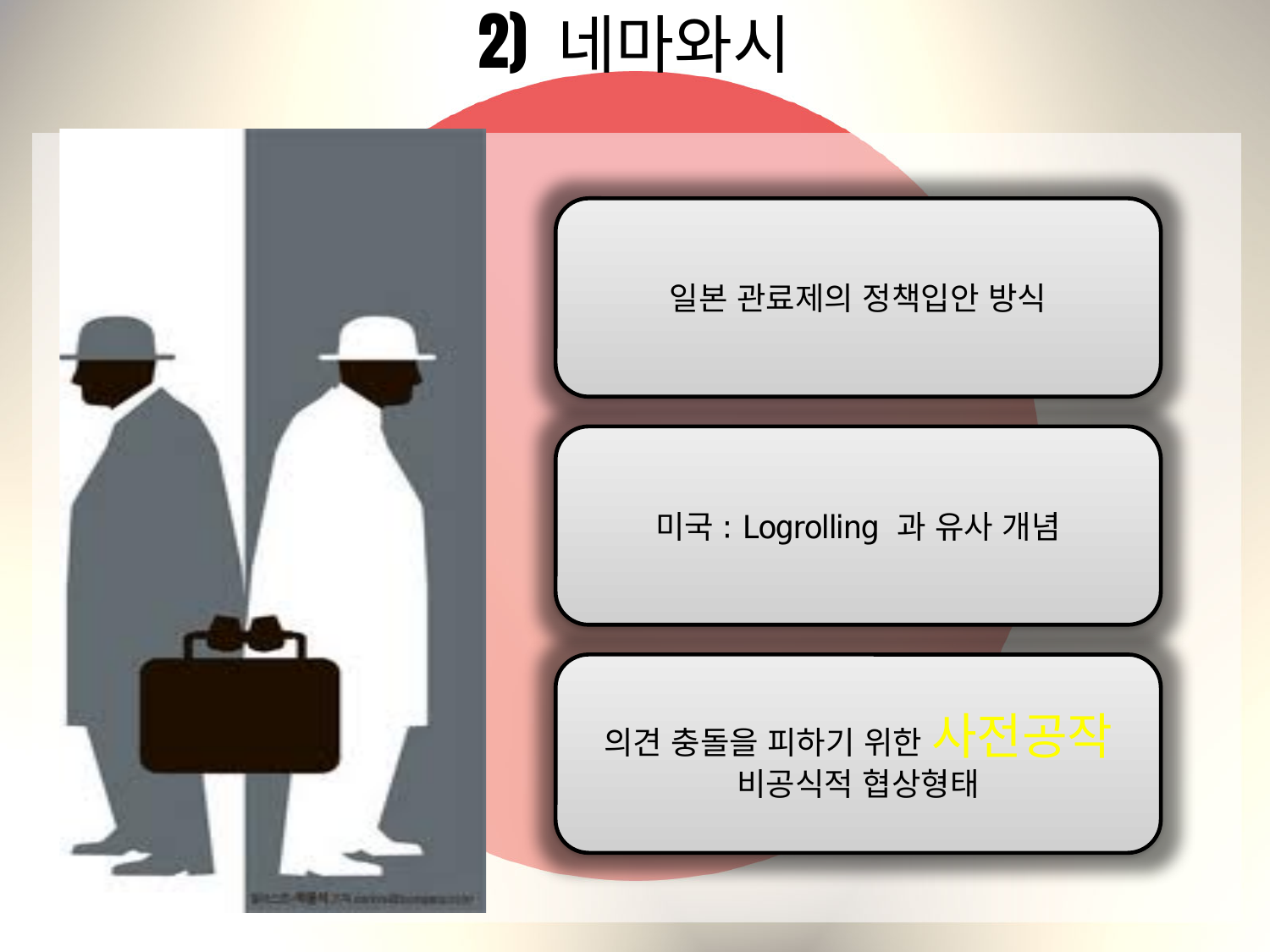

# 2) 네마와시

일본 관료제의 정책입안 방식
미국: Logrolling 과 유사 개념
의견 충돌을 피하기 위한 사전공작
비공식적 협상형태